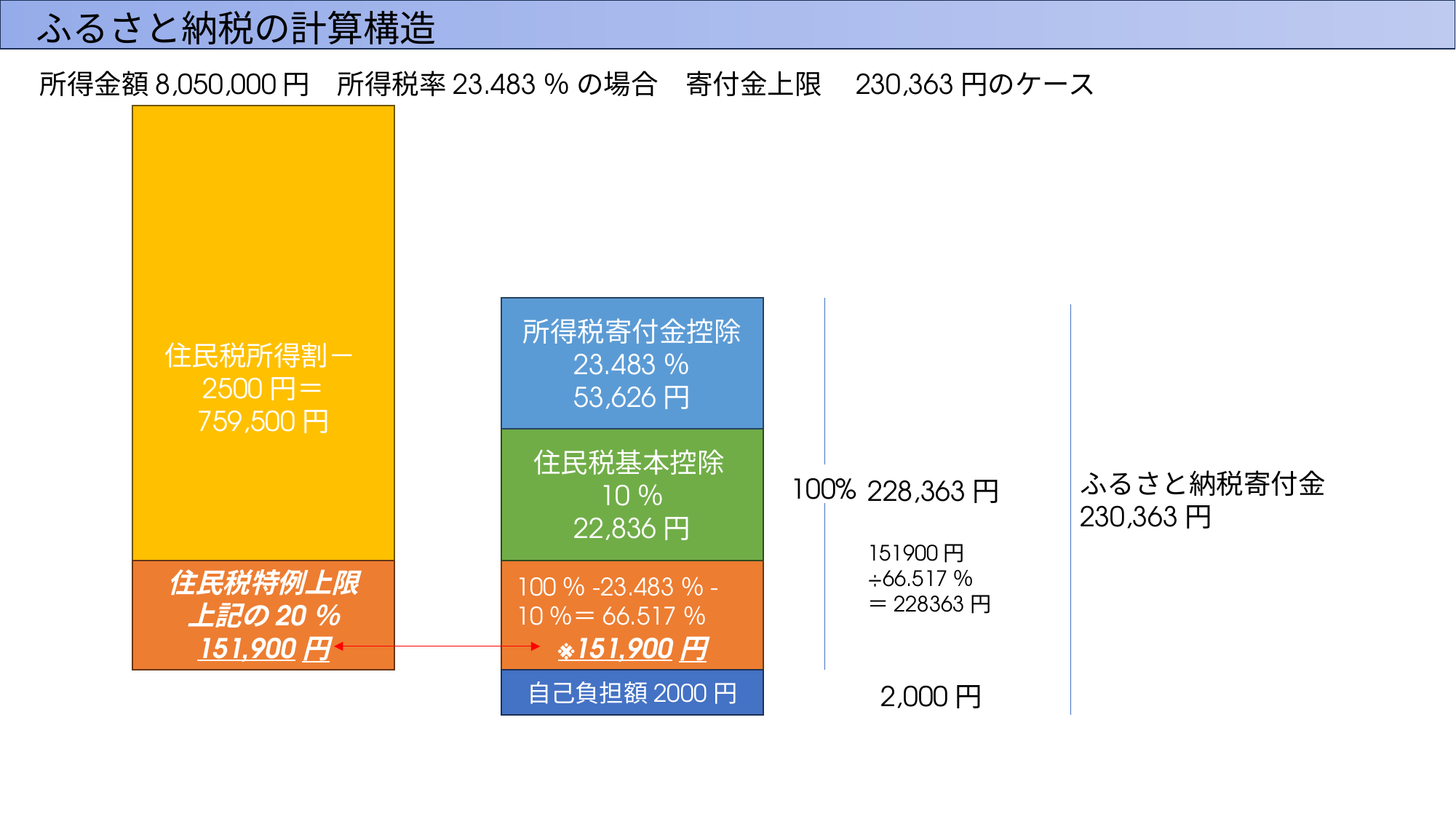

所得金額8,050,000円　所得税率23.483％ の場合　寄付金上限　230,363円のケース
住民税所得割－2500円＝
759,500円
所得税寄付金控除
23.483％
53,626円
住民税基本控除10％
22,836円
ふるさと納税寄付金
230,363円

100%

228,363円

151900円÷66.517％
＝228363円

住民税特例上限
上記の20％
151,900円

※151,900円
100％-23.483％-10％＝66.517％
自己負担額2000円
2,000円